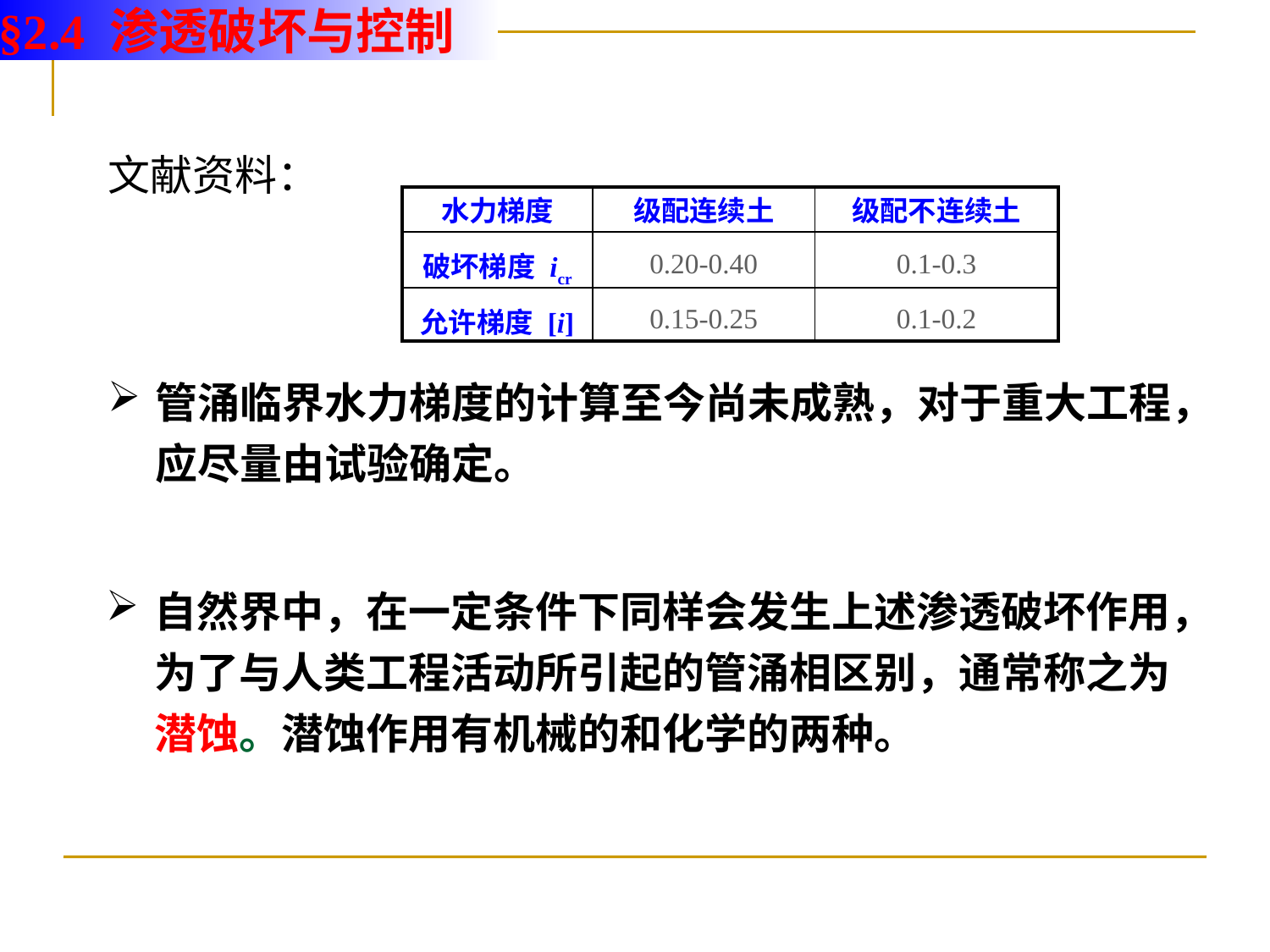

§2.4 渗透破坏与控制
文献资料：
| 水力梯度 | 级配连续土 | 级配不连续土 |
| --- | --- | --- |
| 破坏梯度 icr | 0.20-0.40 | 0.1-0.3 |
| 允许梯度 [i] | 0.15-0.25 | 0.1-0.2 |
管涌临界水力梯度的计算至今尚未成熟，对于重大工程，应尽量由试验确定。
自然界中，在一定条件下同样会发生上述渗透破坏作用，为了与人类工程活动所引起的管涌相区别，通常称之为潜蚀。潜蚀作用有机械的和化学的两种。